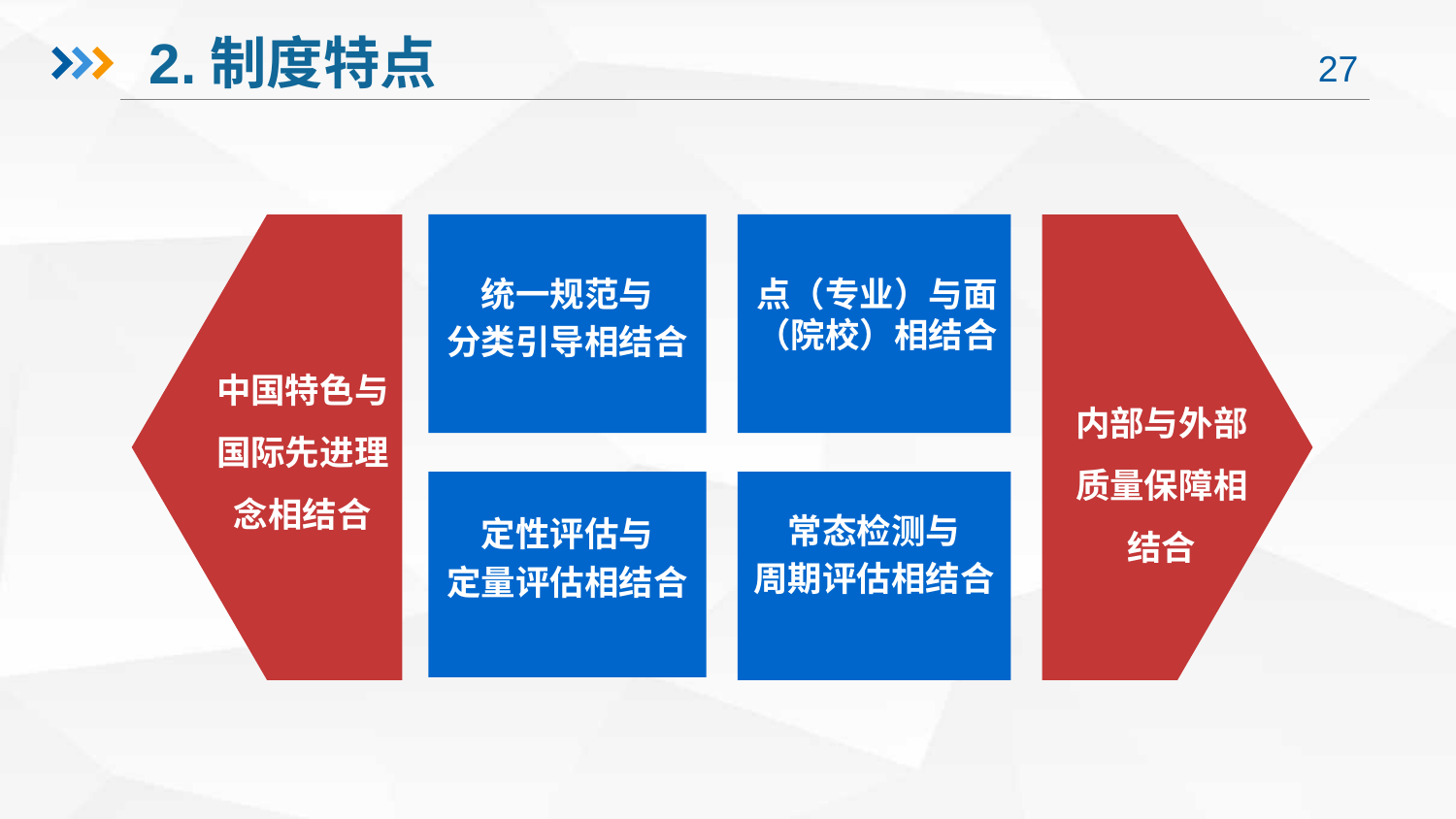

2.制度特点

统一规范与
分类引导相结合
点（专业）与面（院校）相结合
中国特色与国际先进理念相结合
内部与外部质量保障相结合

常态检测与
周期评估相结合
定性评估与
定量评估相结合